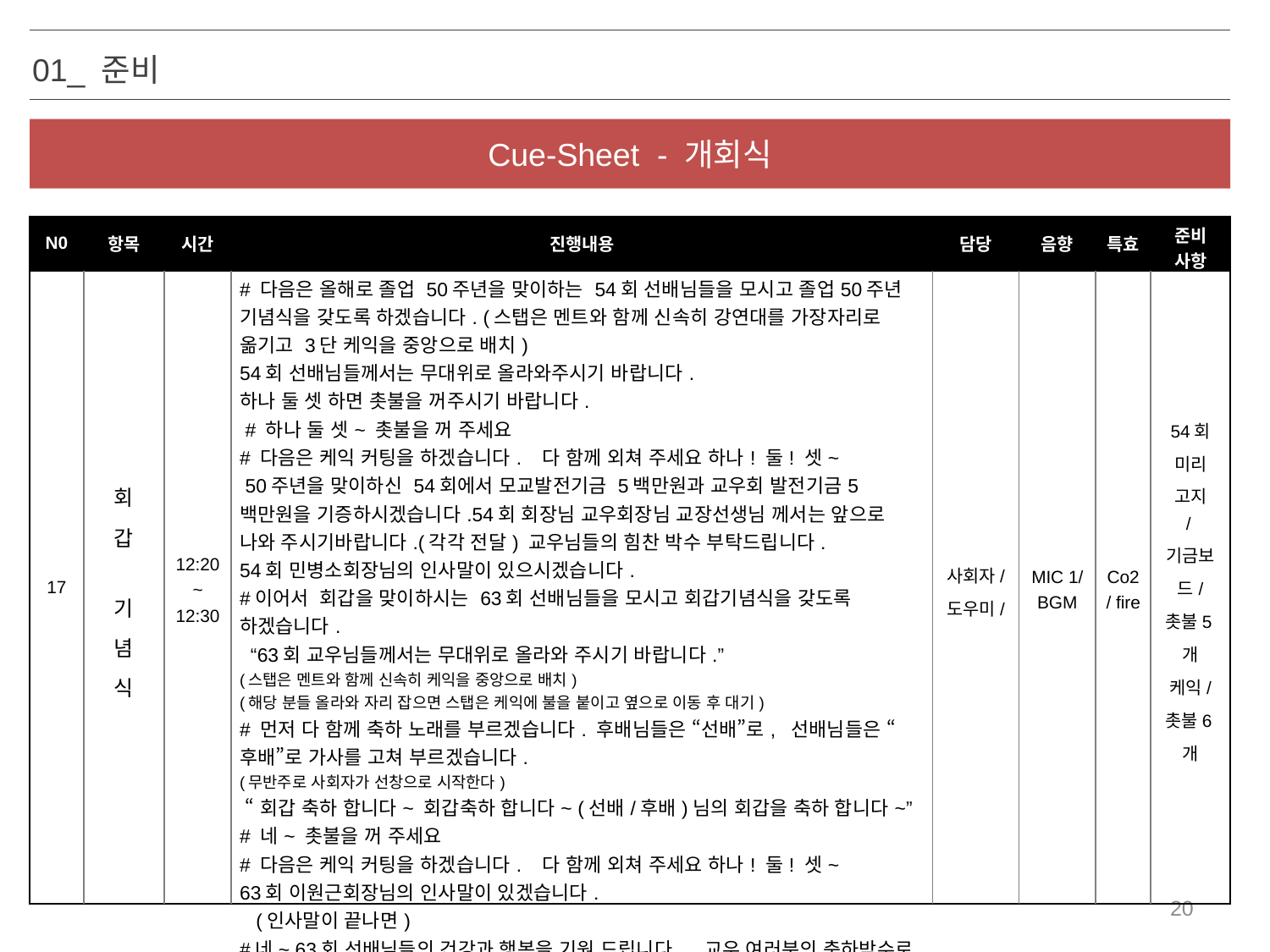

01_ 준비
Cue-Sheet  - 개회식
| N0 | 항목 | 시간 | 진행내용 | 담당 | 음향 | 특효 | 준비 사항 |
| --- | --- | --- | --- | --- | --- | --- | --- |
| 17 | 회 갑 기 념 식 | 12:20 ~ 12:30 | # 다음은 올해로 졸업 50주년을 맞이하는 54회 선배님들을 모시고 졸업50주년 기념식을 갖도록 하겠습니다. (스탭은 멘트와 함께 신속히 강연대를 가장자리로 옮기고 3단 케익을 중앙으로 배치) 54회 선배님들께서는 무대위로 올라와주시기 바랍니다. 하나 둘 셋 하면 촛불을 꺼주시기 바랍니다. # 하나 둘 셋~ 촛불을 꺼 주세요 # 다음은 케익 커팅을 하겠습니다. 다 함께 외쳐 주세요 하나! 둘! 셋~ 50주년을 맞이하신 54회에서 모교발전기금 5백만원과 교우회 발전기금5백만원을 기증하시겠습니다.54회 회장님 교우회장님 교장선생님 께서는 앞으로 나와 주시기바랍니다.(각각 전달) 교우님들의 힘찬 박수 부탁드립니다. 54회 민병소회장님의 인사말이 있으시겠습니다. #이어서 회갑을 맞이하시는 63회 선배님들을 모시고 회갑기념식을 갖도록 하겠습니다. “63회 교우님들께서는 무대위로 올라와 주시기 바랍니다.” (스탭은 멘트와 함께 신속히 케익을 중앙으로 배치) (해당 분들 올라와 자리 잡으면 스탭은 케익에 불을 붙이고 옆으로 이동 후 대기) # 먼저 다 함께 축하 노래를 부르겠습니다. 후배님들은 “선배”로, 선배님들은 “후배”로 가사를 고쳐 부르겠습니다. (무반주로 사회자가 선창으로 시작한다) “회갑 축하 합니다~ 회갑축하 합니다~ (선배/후배)님의 회갑을 축하 합니다~” # 네~ 촛불을 꺼 주세요 # 다음은 케익 커팅을 하겠습니다. 다 함께 외쳐 주세요 하나! 둘! 셋~ 63회 이원근회장님의 인사말이 있겠습니다. (인사말이 끝나면) #네~ 63회 선배님들의 건강과 행복을 기원 드립니다. 교우 여러분의 축하박수로 다시 자리로 이동해 주시기 바랍니다. (이동하는 동안 스탭은 3단 케익을 제자리로 옮긴다) | 사회자/ 도우미/ | MIC 1/ BGM | Co2 / fire | 54회 미리 고지 /기금보드/ 촛불5개 케익/ 촛불6개 |
20